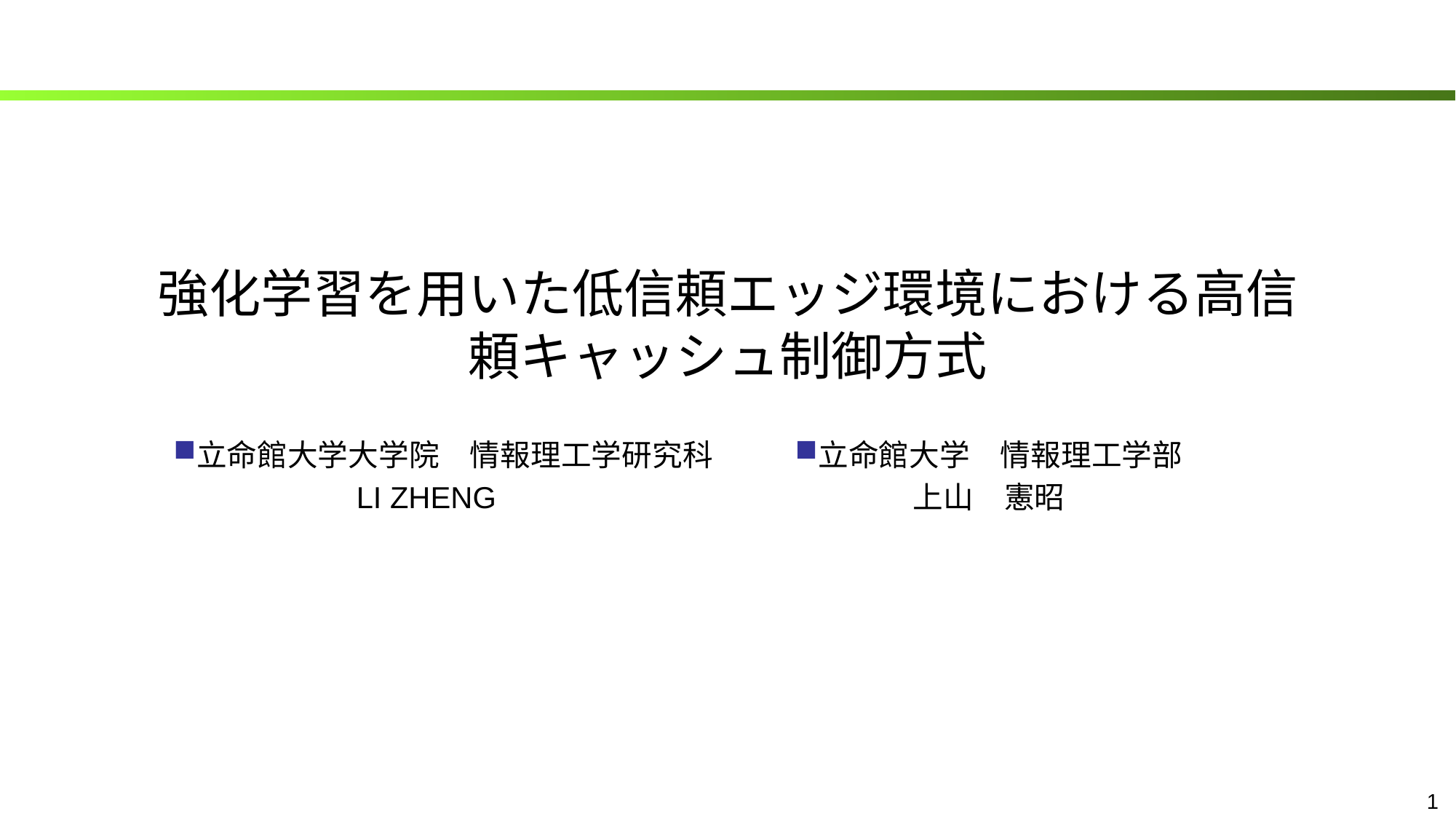

# 強化学習を用いた低信頼エッジ環境における高信頼キャッシュ制御方式
立命館大学大学院　情報理工学研究科
LI ZHENG

立命館大学　情報理工学部
上山　憲昭
1